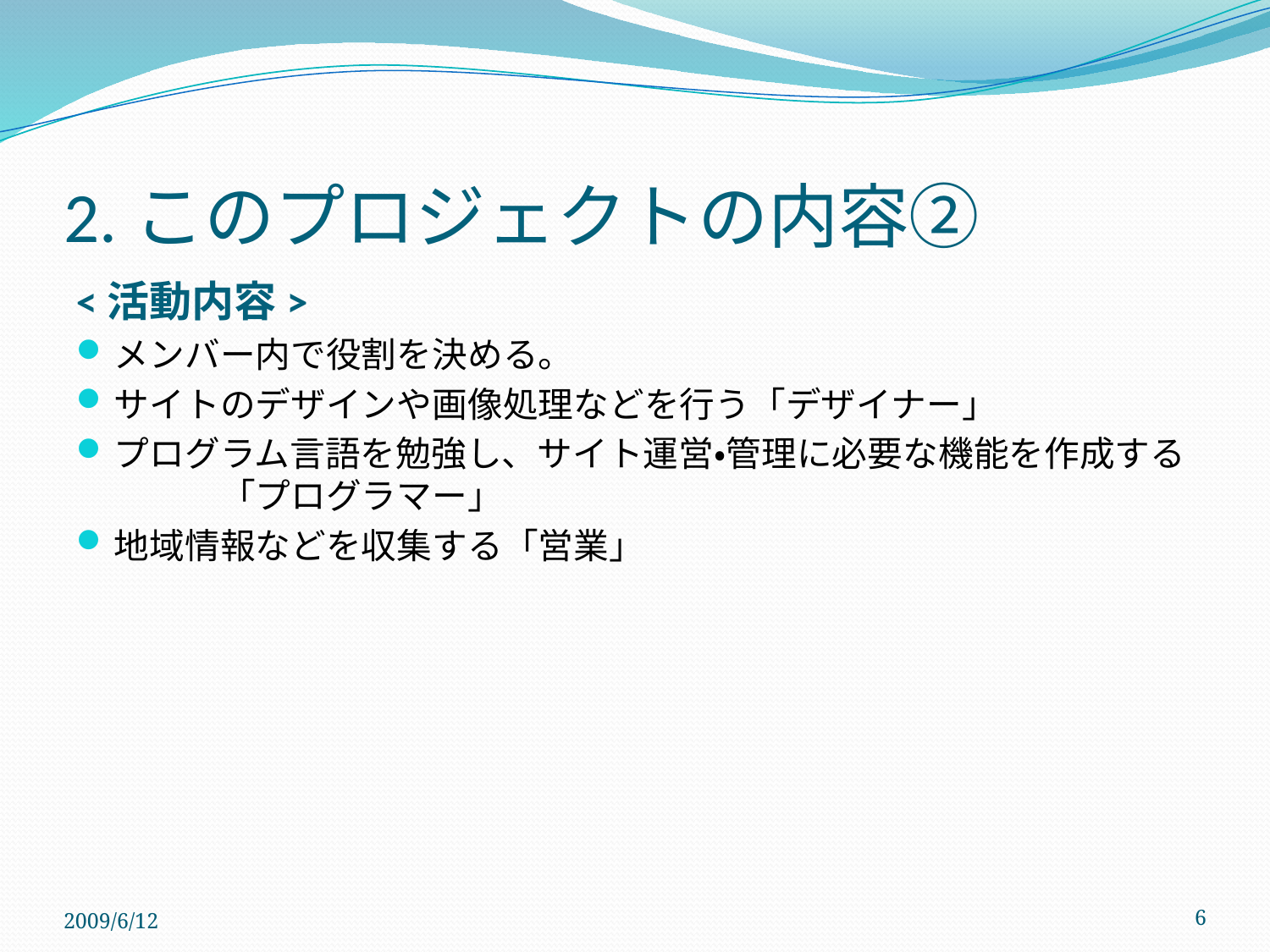

# 2.このプロジェクトの内容②
<活動内容>
メンバー内で役割を決める。
サイトのデザインや画像処理などを行う「デザイナー」
プログラム言語を勉強し、サイト運営・管理に必要な機能を作成する　　　「プログラマー」
地域情報などを収集する「営業｣

2009/6/12
6